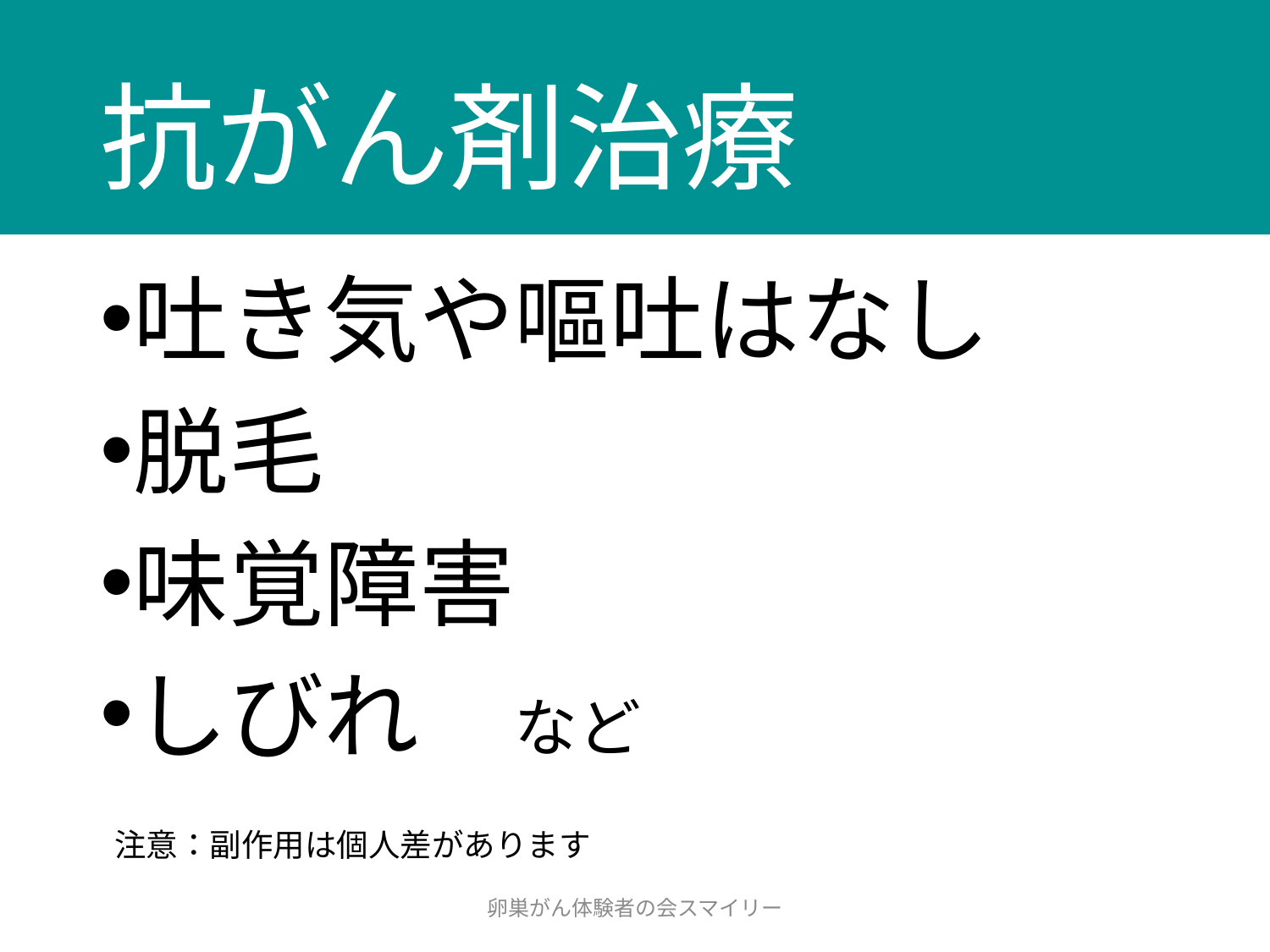

# 抗がん剤治療
吐き気や嘔吐はなし
脱毛
味覚障害
しびれ　など
注意：副作用は個人差があります
卵巣がん体験者の会スマイリー